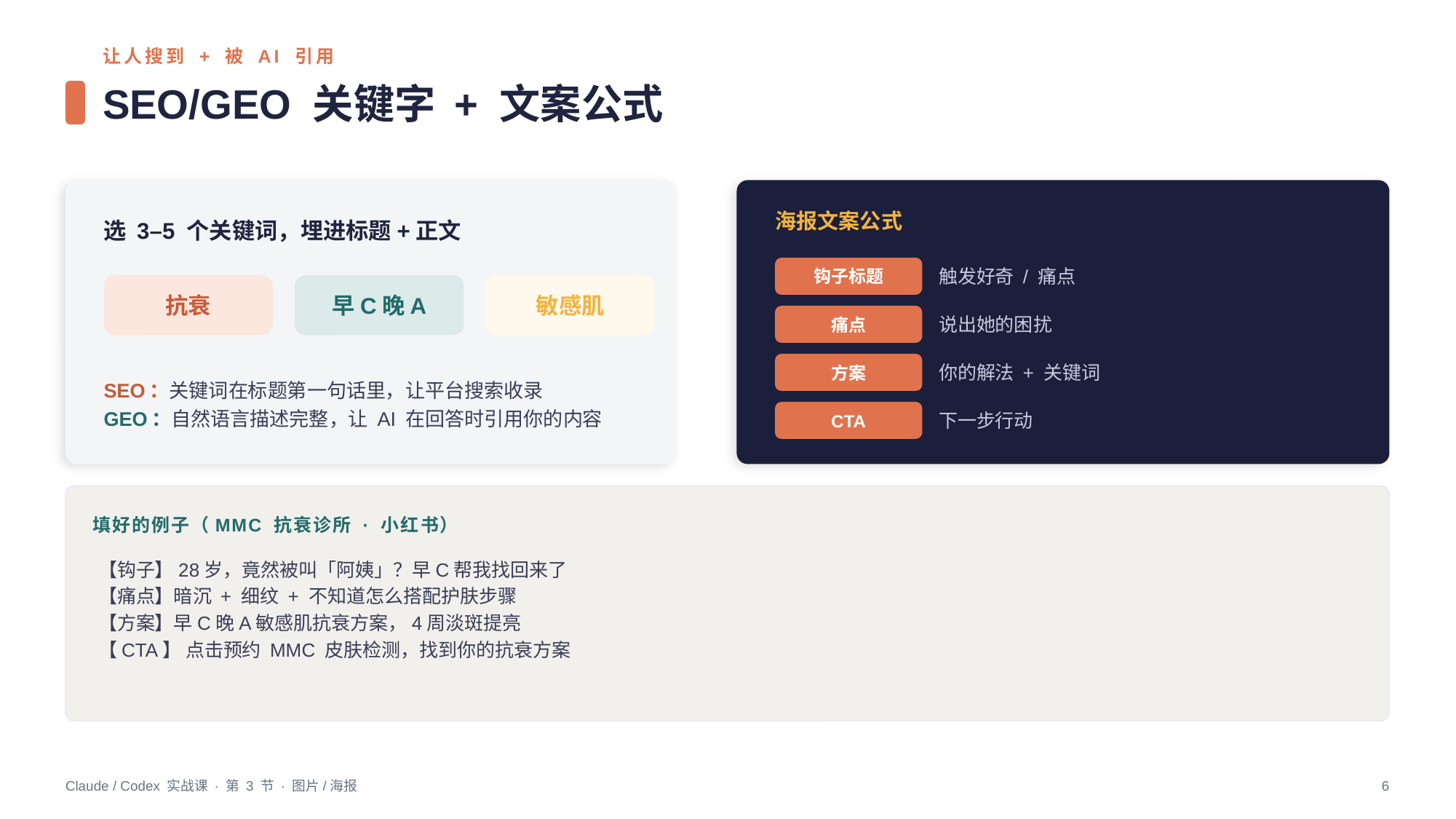

让人搜到 + 被 AI 引用
SEO/GEO 关键字 + 文案公式

海报文案公式
选 3–5 个关键词，埋进标题+正文

钩子标题
触发好奇 / 痛点

抗衰

早C晚A

敏感肌

痛点
说出她的困扰

方案
你的解法 + 关键词
SEO：关键词在标题第一句话里，让平台搜索收录
GEO：自然语言描述完整，让 AI 在回答时引用你的内容

CTA
下一步行动

填好的例子（MMC 抗衰诊所 · 小红书）
【钩子】28岁，竟然被叫「阿姨」？早C帮我找回来了
【痛点】暗沉 + 细纹 + 不知道怎么搭配护肤步骤
【方案】早C晚A敏感肌抗衰方案，4周淡斑提亮
【CTA】 点击预约 MMC 皮肤检测，找到你的抗衰方案
Claude / Codex 实战课 · 第 3 节 · 图片/海报
6